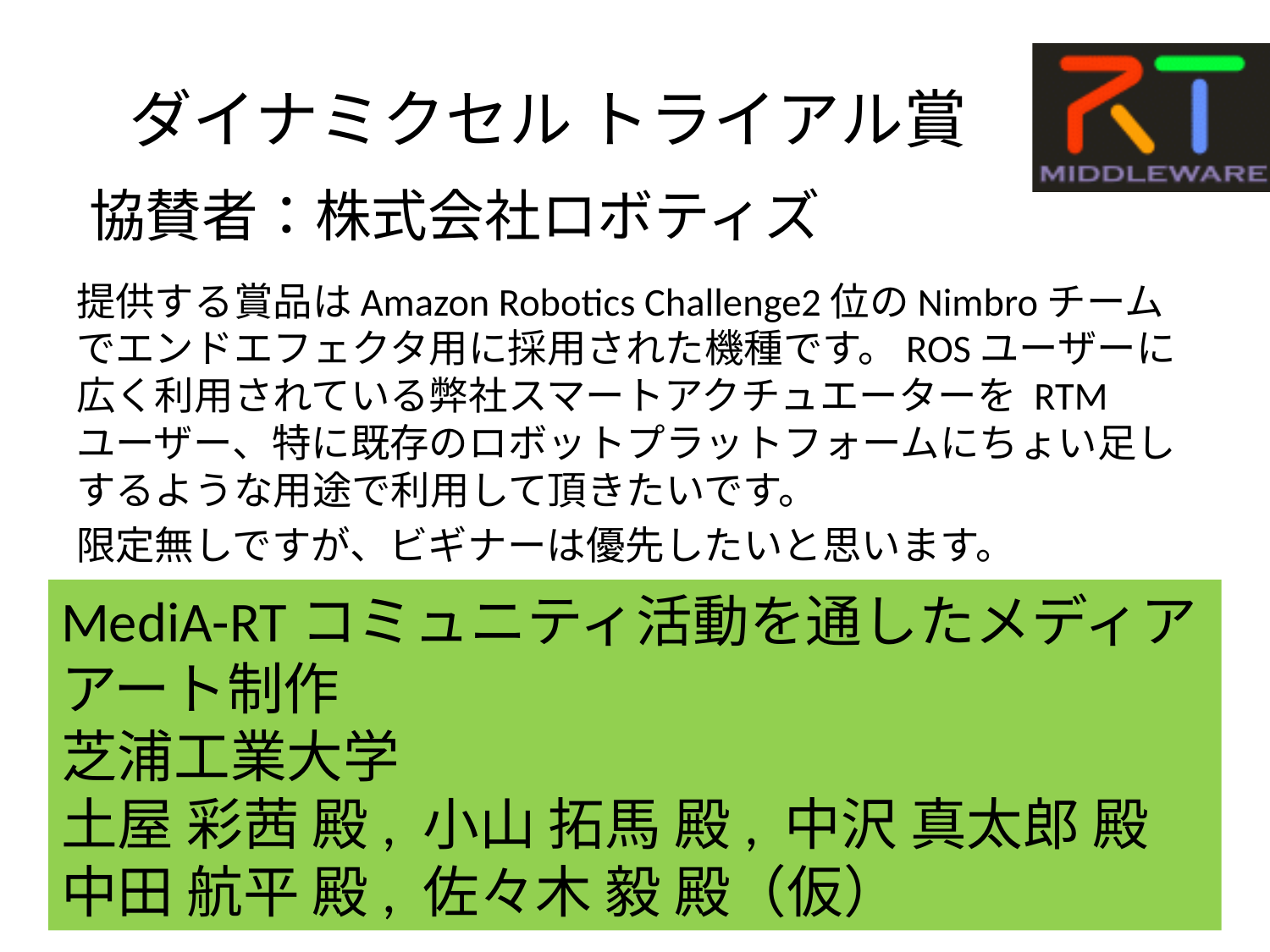

# ダイナミクセル トライアル賞
協賛者：株式会社ロボティズ
提供する賞品はAmazon Robotics Challenge2位のNimbroチーム でエンドエフェクタ用に採用された機種です。ROSユーザーに広く利用されている弊社スマートアクチュエーターを RTMユーザー、特に既存のロボットプラットフォームにちょい足しするような用途で利用して頂きたいです。
限定無しですが、ビギナーは優先したいと思います。
MediA-RTコミュニティ活動を通したメディアアート制作
芝浦工業大学
土屋 彩茜 殿, 小山 拓馬 殿, 中沢 真太郎 殿
中田 航平 殿, 佐々木 毅 殿（仮）